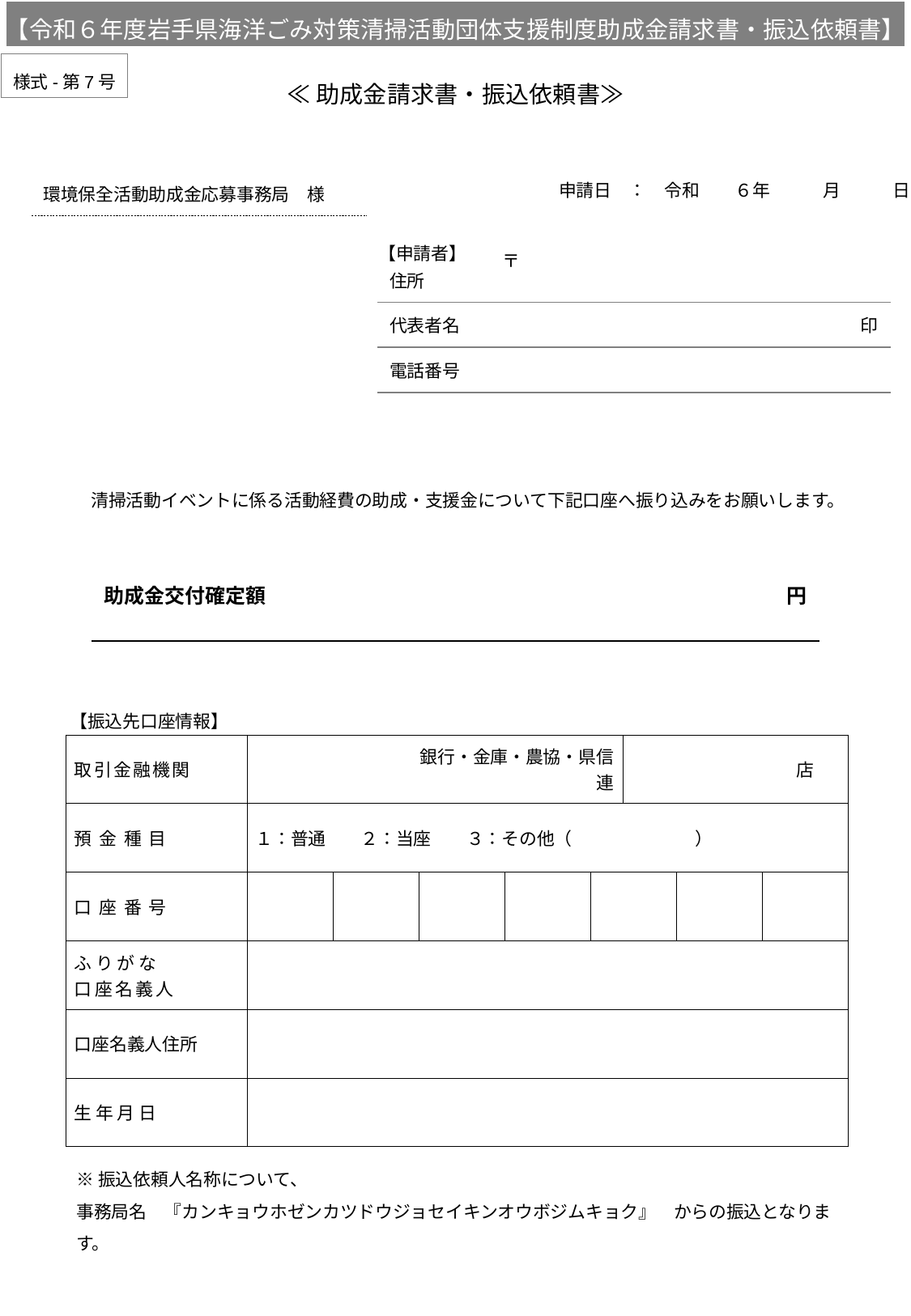

【令和６年度岩手県海洋ごみ対策清掃活動団体支援制度助成金請求書・振込依頼書】

様式-第7号
≪助成金請求書・振込依頼書≫
申請日　：　令和　　６年　　　月　　　日
環境保全活動助成金応募事務局　様
【申請者】
〒
| 住所 |  |
| --- | --- |
| 代表者名 | 印 |
| 電話番号 |  |
清掃活動イベントに係る活動経費の助成・支援金について下記口座へ振り込みをお願いします。
| 助成金交付確定額 | 円 |
| --- | --- |
【振込先口座情報】
| 取引金融機関 | 銀行・金庫・農協・県信連 |  |  |  |  | 店 |  |  |
| --- | --- | --- | --- | --- | --- | --- | --- | --- |
| 預金種目 | １：普通　　２：当座　　３：その他（　　　　　　　） |  |  |  |  |  |  |  |
| 口座番号 |  |  |  |  |  |  |  |  |
| ふ り が な 口座名義人 |  |  |  |  |  |  |  |  |
| 口座名義人住所 |  |  |  |  |  |  |  |  |
| 生 年 月 日 |  |  |  |  |  |  |  |  |
※振込依頼人名称について、
事務局名　『カンキョウホゼンカツドウジョセイキンオウボジムキョク』　からの振込となります。